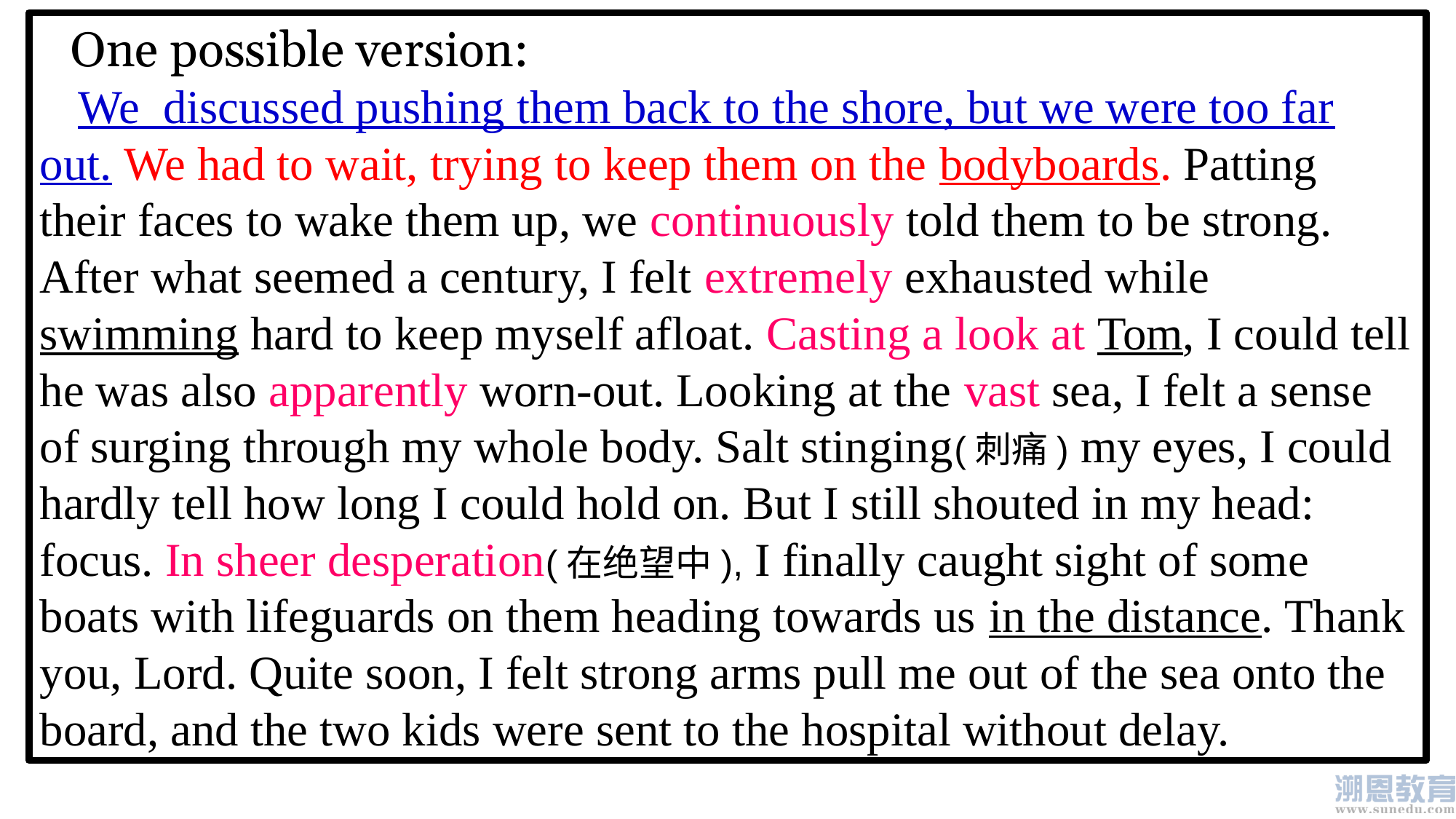

One possible version:
     We  discussed pushing them back to the shore, but we were too far out. We had to wait, trying to keep them on the bodyboards. Patting their faces to wake them up, we continuously told them to be strong. After what seemed a century, I felt extremely exhausted while swimming hard to keep myself afloat. Casting a look at Tom, I could tell he was also apparently worn-out. Looking at the vast sea, I felt a sense of surging through my whole body. Salt stinging(刺痛) my eyes, I could hardly tell how long I could hold on. But I still shouted in my head: focus. In sheer desperation(在绝望中), I finally caught sight of some boats with lifeguards on them heading towards us in the distance. Thank you, Lord. Quite soon, I felt strong arms pull me out of the sea onto the board, and the two kids were sent to the hospital without delay.